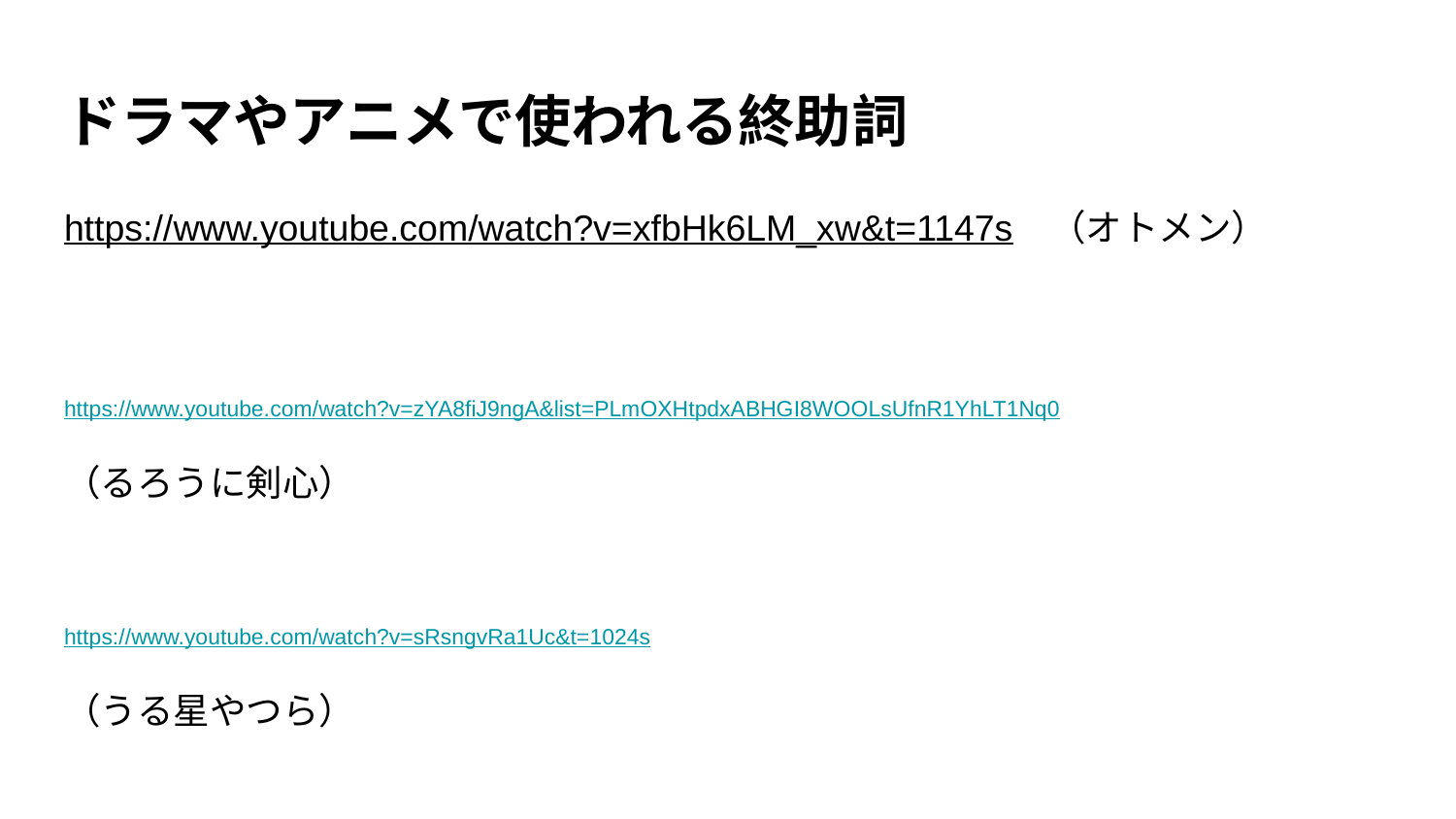

# ドラマやアニメで使われる終助詞

https://www.youtube.com/watch?v=xfbHk6LM_xw&t=1147s　（オトメン）

https://www.youtube.com/watch?v=zYA8fiJ9ngA&list=PLmOXHtpdxABHGI8WOOLsUfnR1YhLT1Nq0
（るろうに剣心）

https://www.youtube.com/watch?v=sRsngvRa1Uc&t=1024s
（うる星やつら）